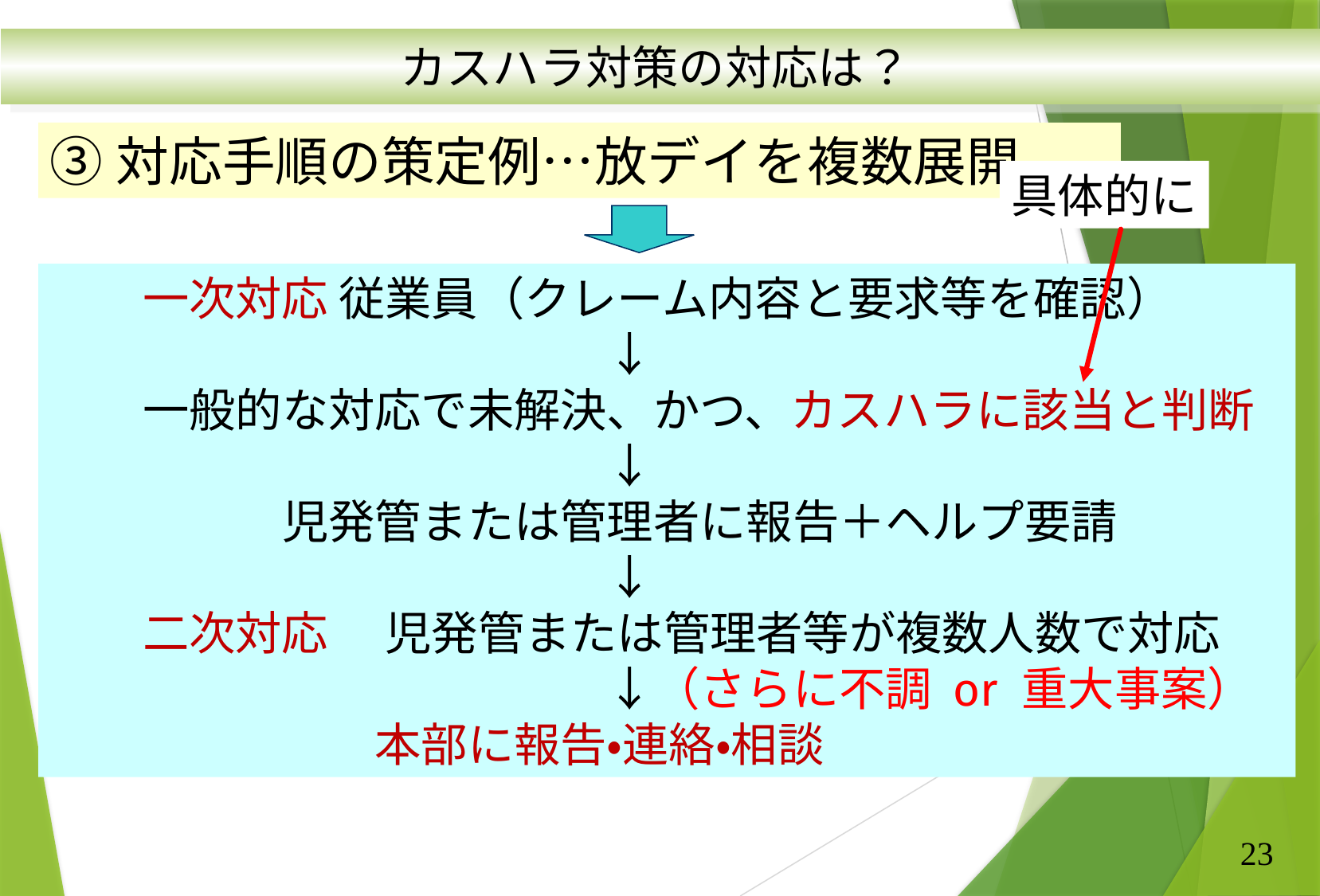

カスハラ対策の対応は？
③対応手順の策定例…放デイを複数展開
具体的に

　　一次対応 従業員（クレーム内容と要求等を確認）
　　　　　　　　　　　　↓
　　一般的な対応で未解決、かつ、カスハラに該当と判断
　　　　　　　　　　　　↓
　　　　　児発管または管理者に報告＋ヘルプ要請
　　　　　　　　　　　　↓
　　二次対応 　児発管または管理者等が複数人数で対応
　　　　　　　　　　　　↓（さらに不調 or 重大事案）
　　　　　　　本部に報告・連絡・相談
23